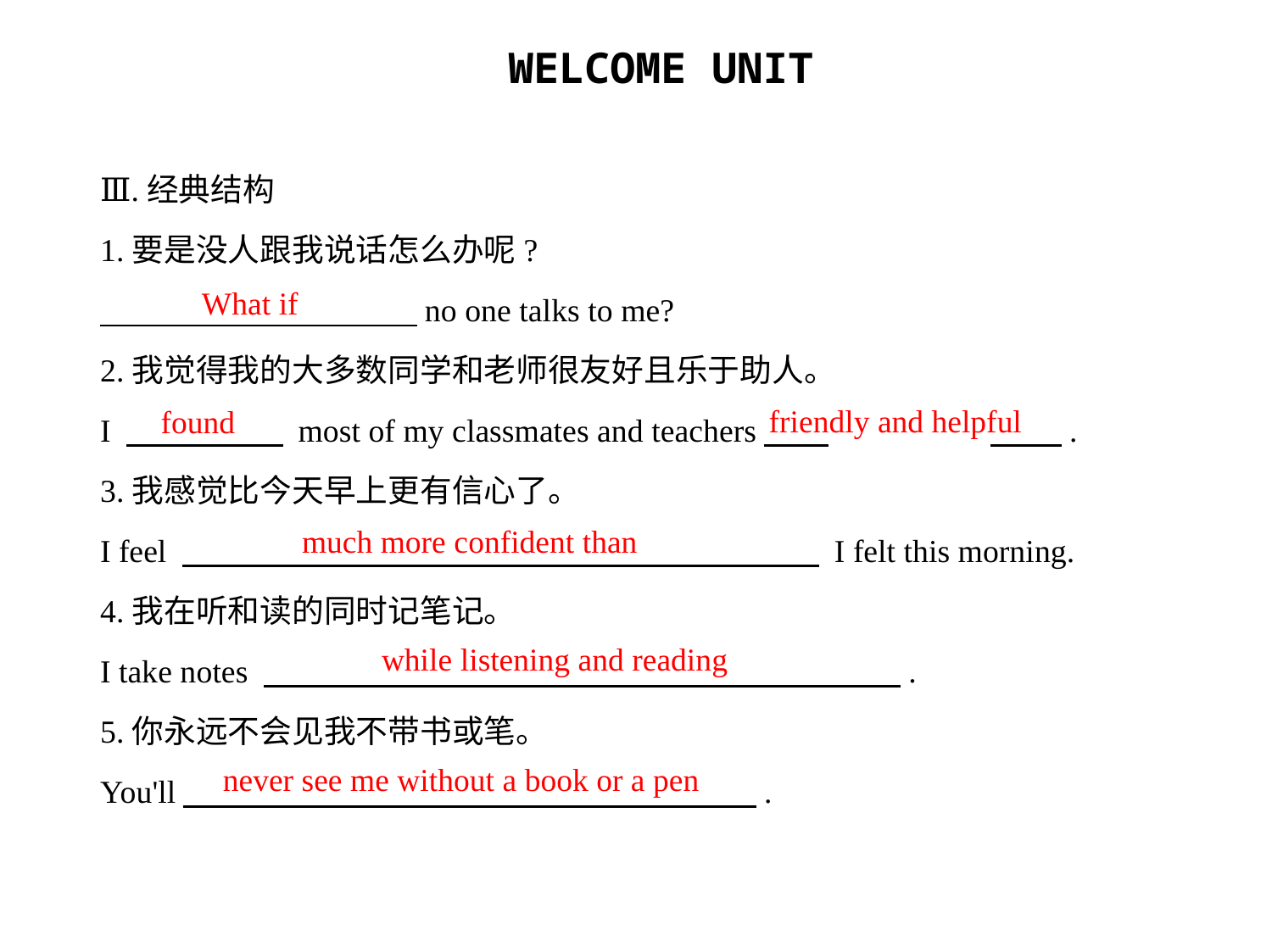

Ⅲ.经典结构
1.要是没人跟我说话怎么办呢?
　　　　　　　　　    no one talks to me?
2.我觉得我的大多数同学和老师很友好且乐于助人。
I 　　　　     most of my classmates and teachers　　		　　 .
3.我感觉比今天早上更有信心了。
I feel 　　　　　　　　　　　　　　　　　　　     I felt this morning.
4.我在听和读的同时记笔记。
I take notes 　　　　　　　　　　　　　　　　　　　    .
5.你永远不会见我不带书或笔。
You'll　　　　　　　　　　　　　　　　　    .
What if
friendly and helpful
found
much more confident than
while listening and reading
never see me without a book or a pen